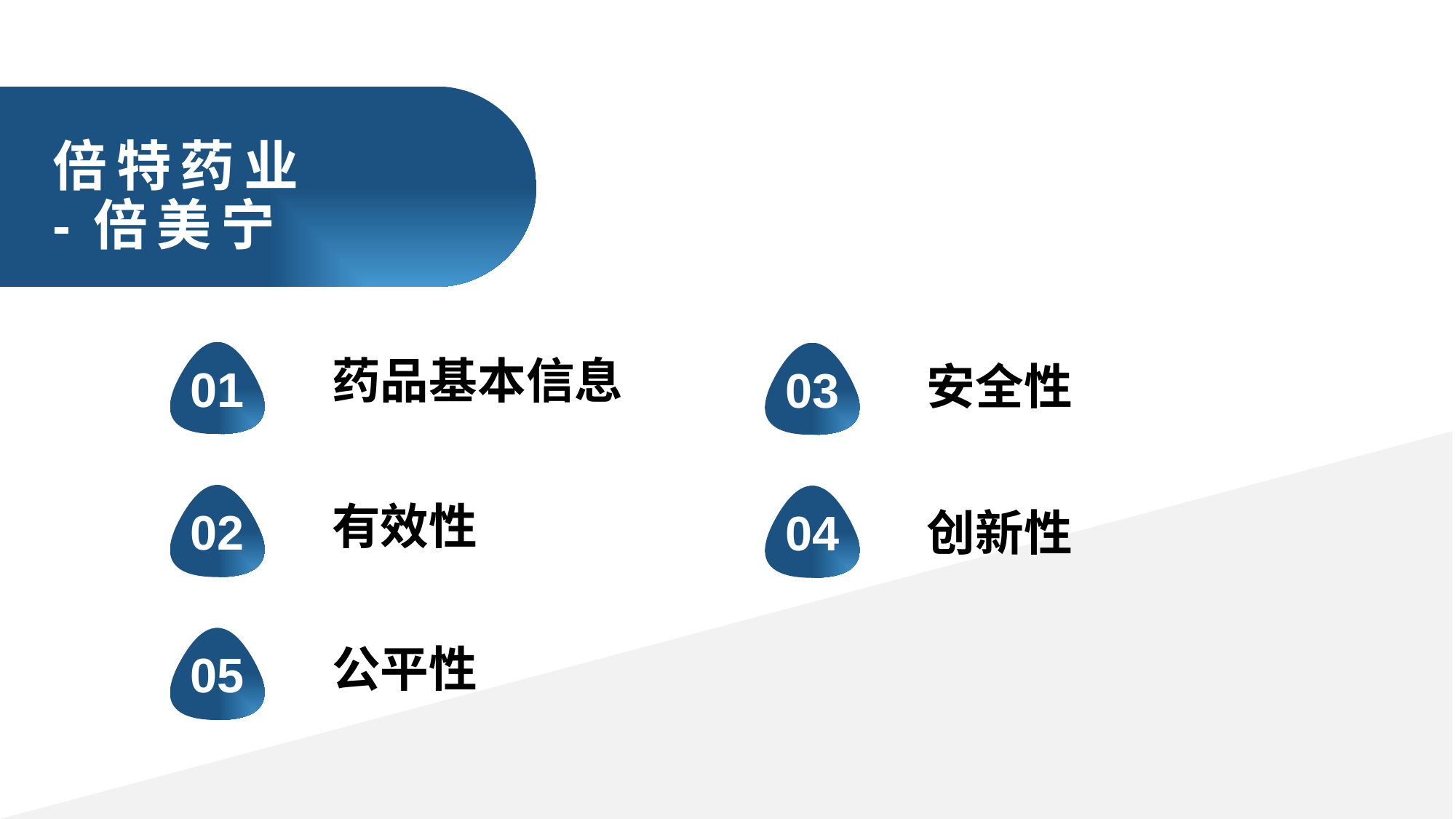

倍特药业
-倍美宁

01

03
药品基本信息
安全性

02

04
有效性
创新性

05
公平性